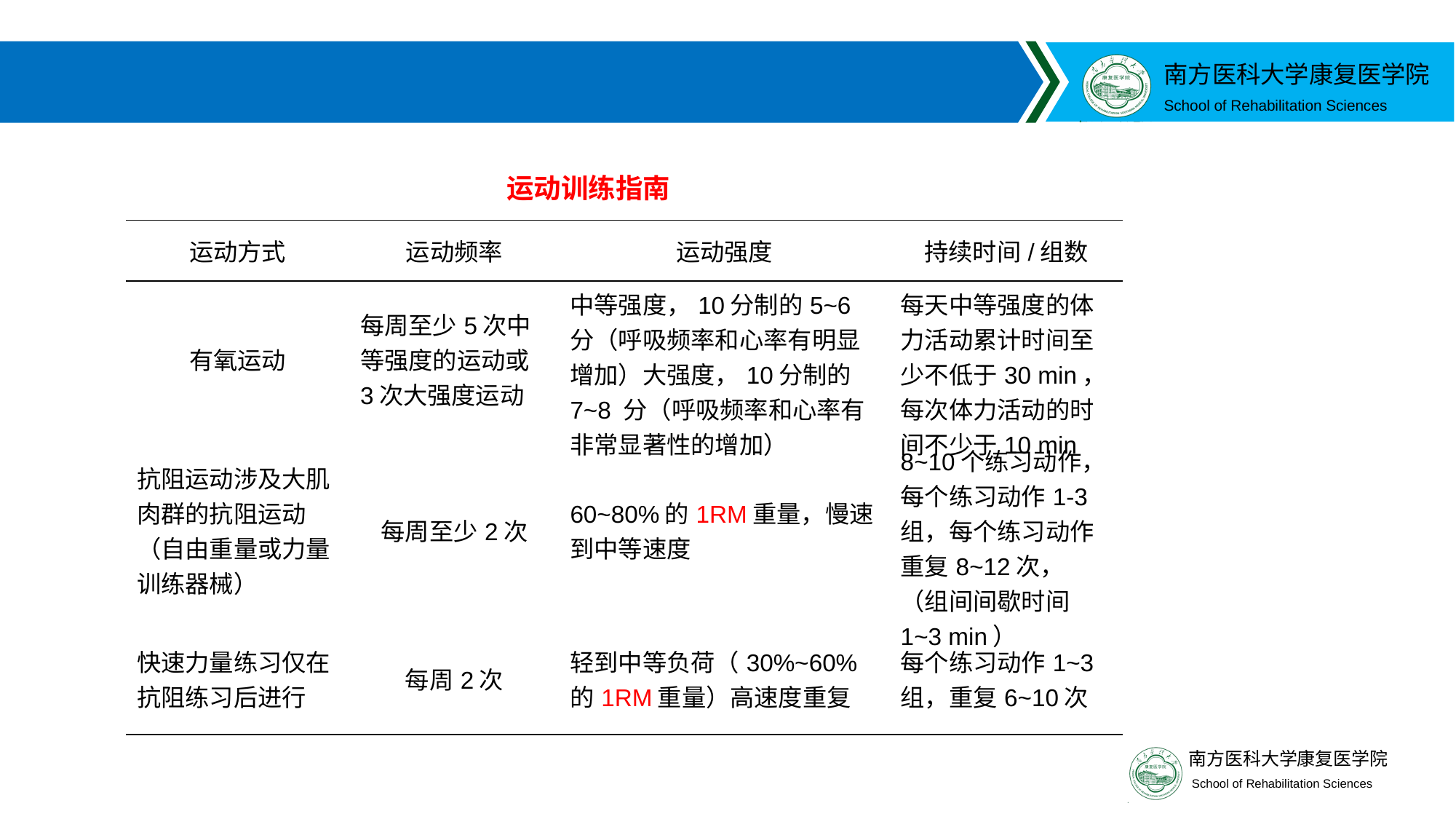

#

运动训练指南
| 运动方式 | 运动频率 | 运动强度 | 持续时间/组数 |
| --- | --- | --- | --- |
| 有氧运动 | 每周至少5次中等强度的运动或3次大强度运动 | 中等强度，10分制的5~6 分（呼吸频率和心率有明显增加）大强度，10分制的7~8 分（呼吸频率和心率有非常显著性的增加） | 每天中等强度的体力活动累计时间至少不低于30 min，每次体力活动的时间不少于10 min |
| 抗阻运动涉及大肌肉群的抗阻运动（自由重量或力量训练器械） | 每周至少2次 | 60~80%的1RM重量，慢速到中等速度 | 8~10个练习动作，每个练习动作1-3组，每个练习动作重复8~12次，（组间间歇时间1~3 min） |
| 快速力量练习仅在抗阻练习后进行 | 每周2次 | 轻到中等负荷（30%~60%的1RM重量）高速度重复 | 每个练习动作1~3组，重复6~10次 |